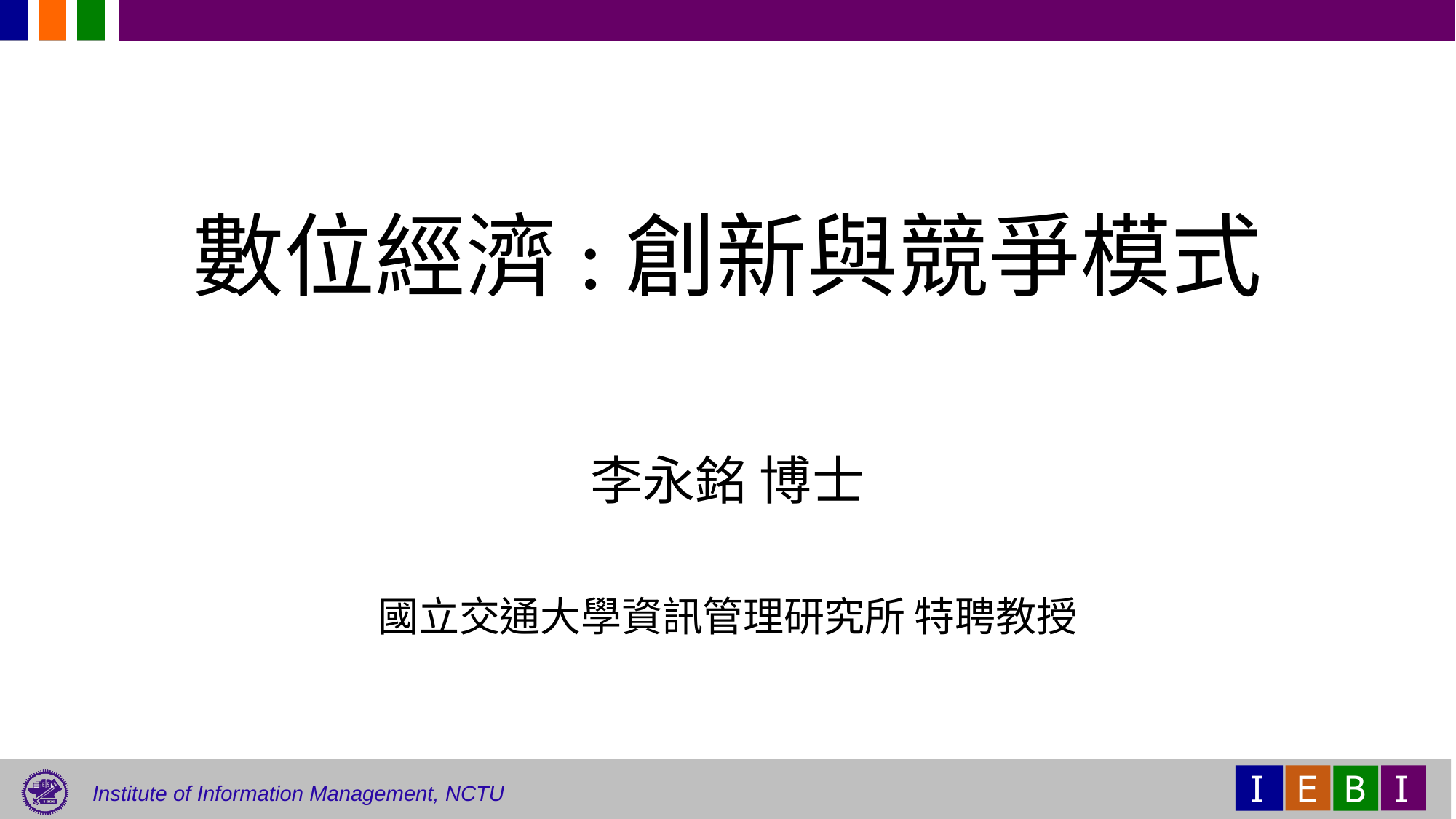

# 數位經濟:創新與競爭模式
李永銘 博士

國立交通大學資訊管理研究所 特聘教授